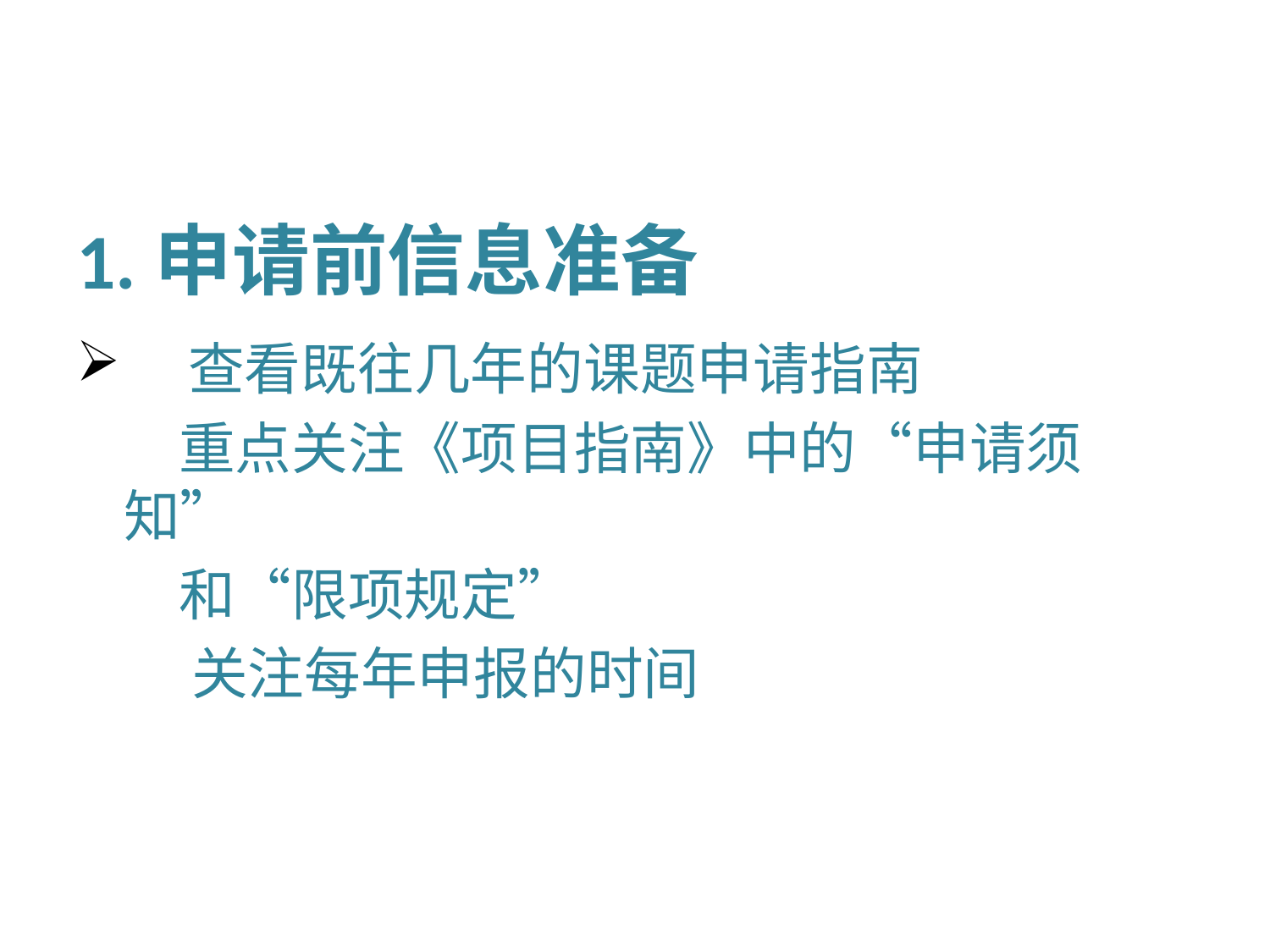

# 1.申请前信息准备
    查看既往几年的课题申请指南
       重点关注《项目指南》中的“申请须知”
       和“限项规定”
        关注每年申报的时间